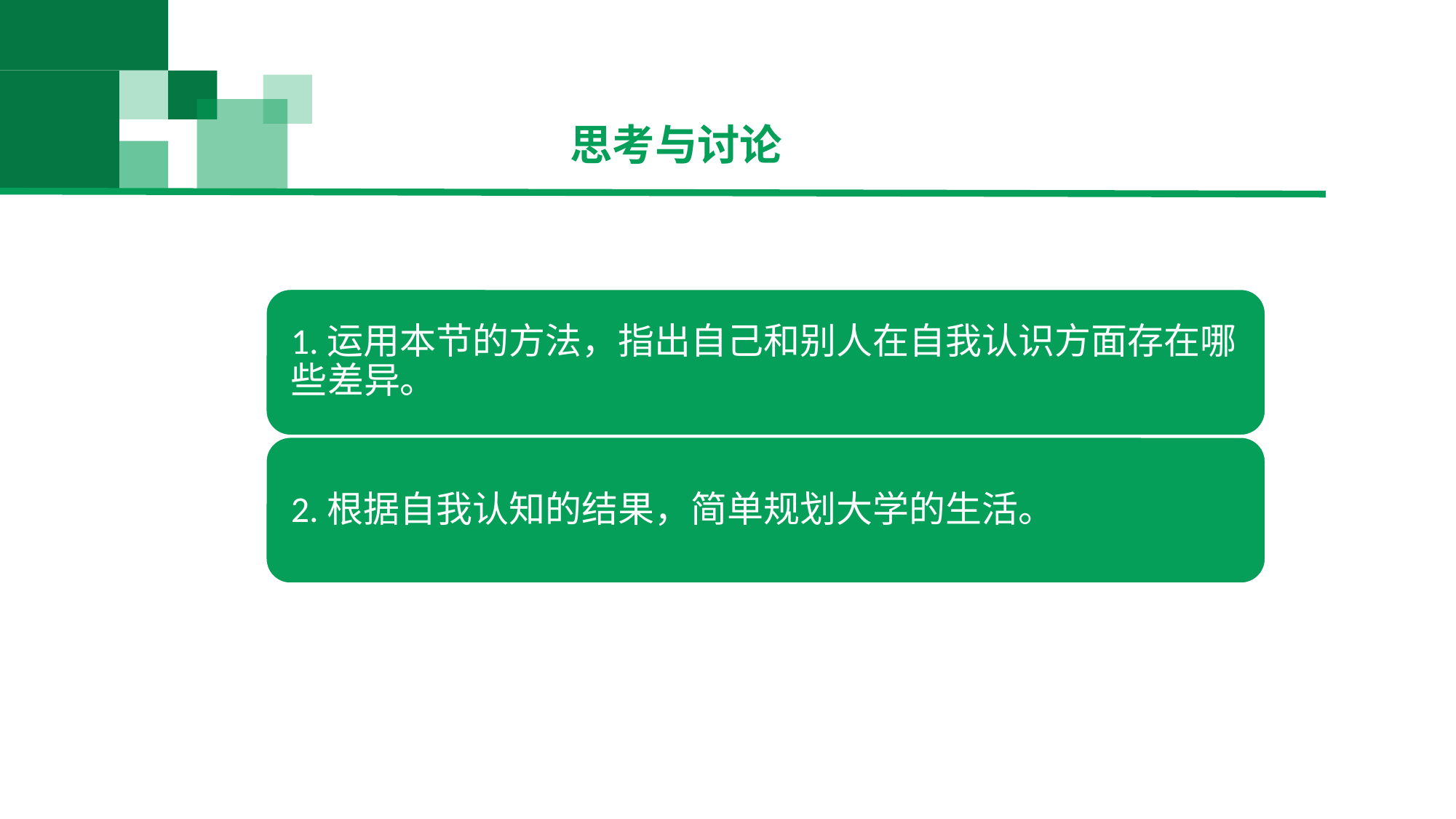

思考与讨论
1.运用本节的方法，指出自己和别人在自我认识方面存在哪些差异。
2.根据自我认知的结果，简单规划大学的生活。